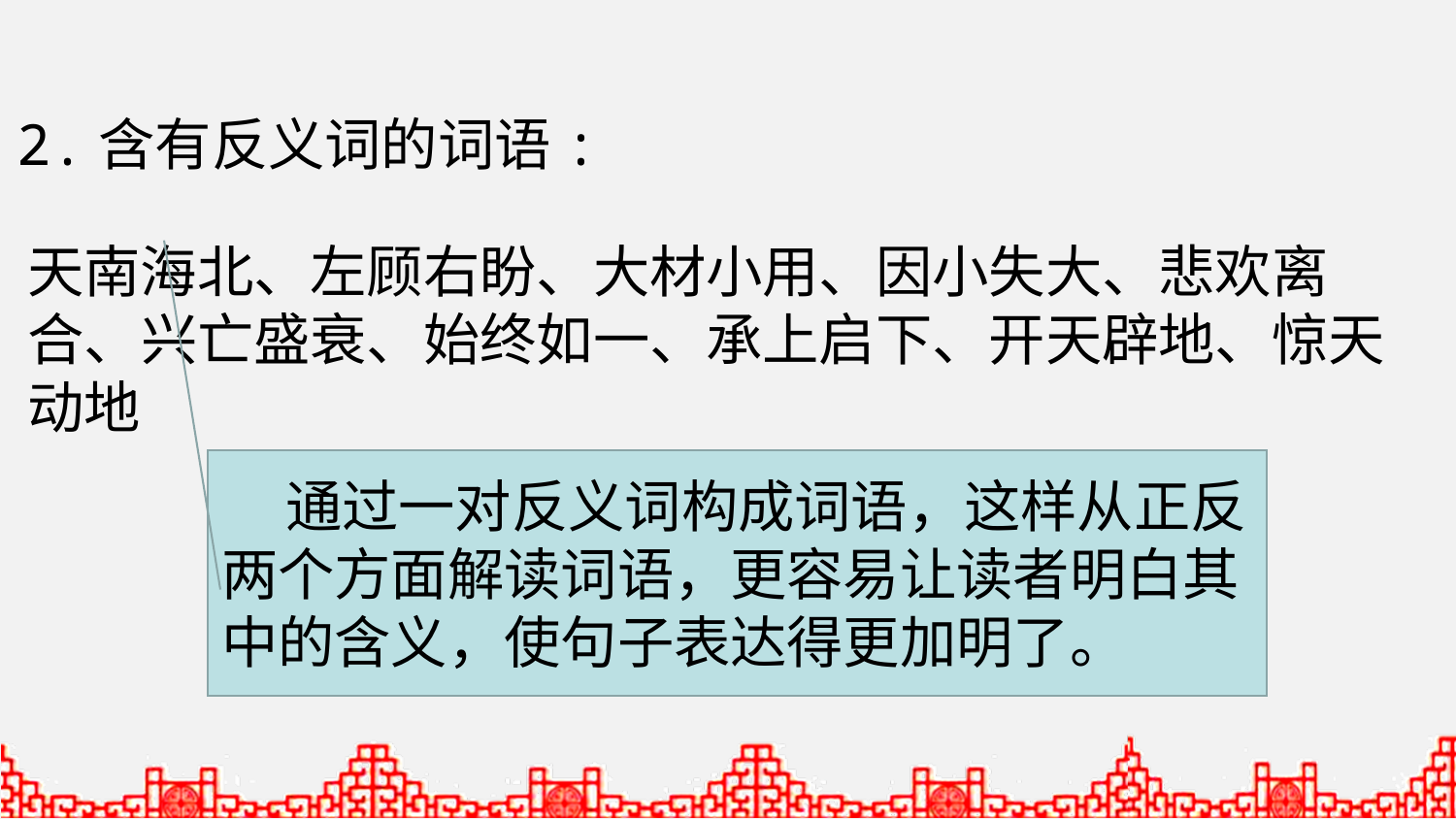

2.含有反义词的词语:
天南海北、左顾右盼、大材小用、因小失大、悲欢离合、兴亡盛衰、始终如一、承上启下、开天辟地、惊天动地
    通过一对反义词构成词语，这样从正反两个方面解读词语，更容易让读者明白其中的含义，使句子表达得更加明了。